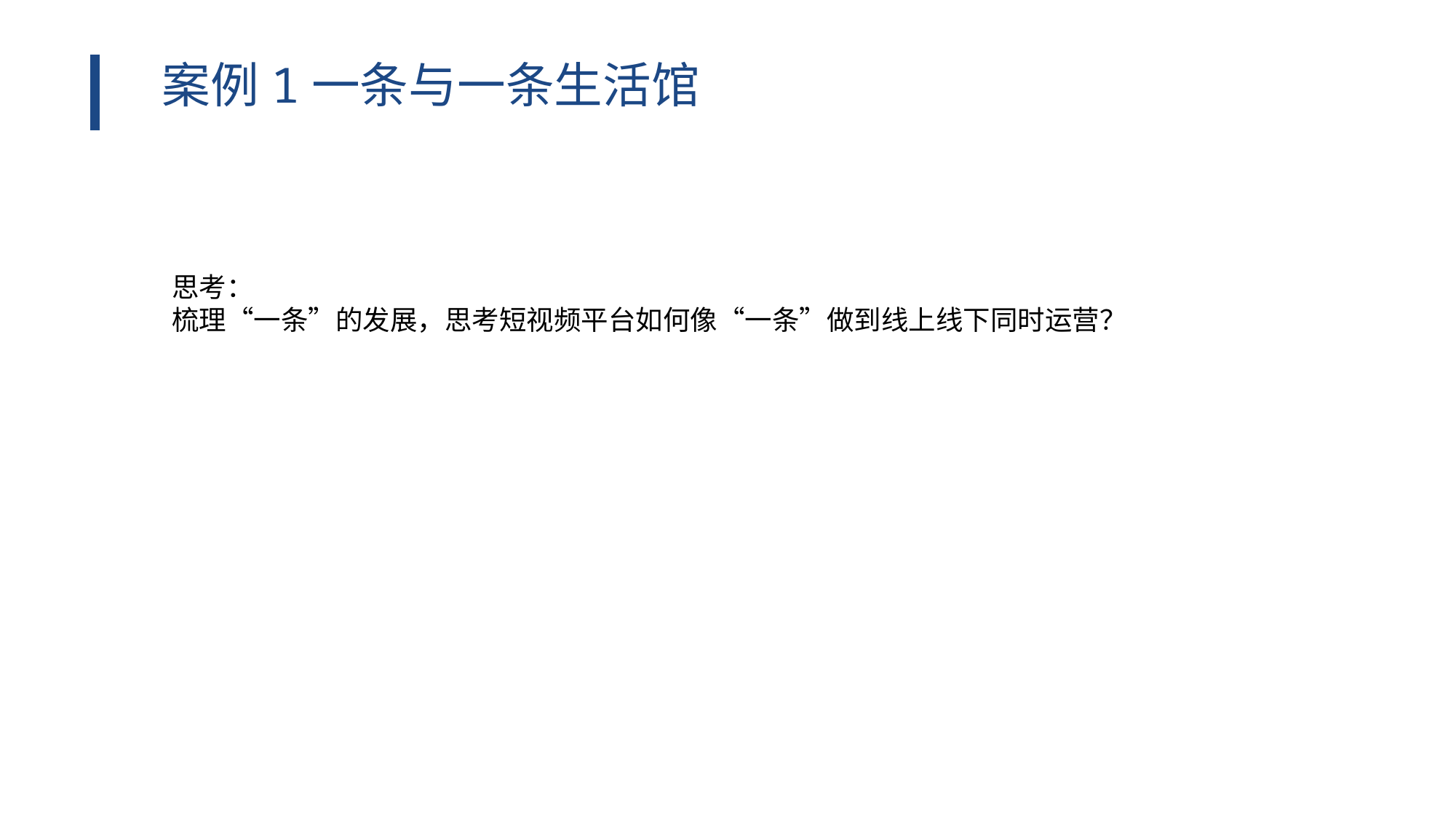

案例1一条与一条生活馆
思考：
梳理“一条”的发展，思考短视频平台如何像“一条”做到线上线下同时运营？
输入你的标题
输入你的标题